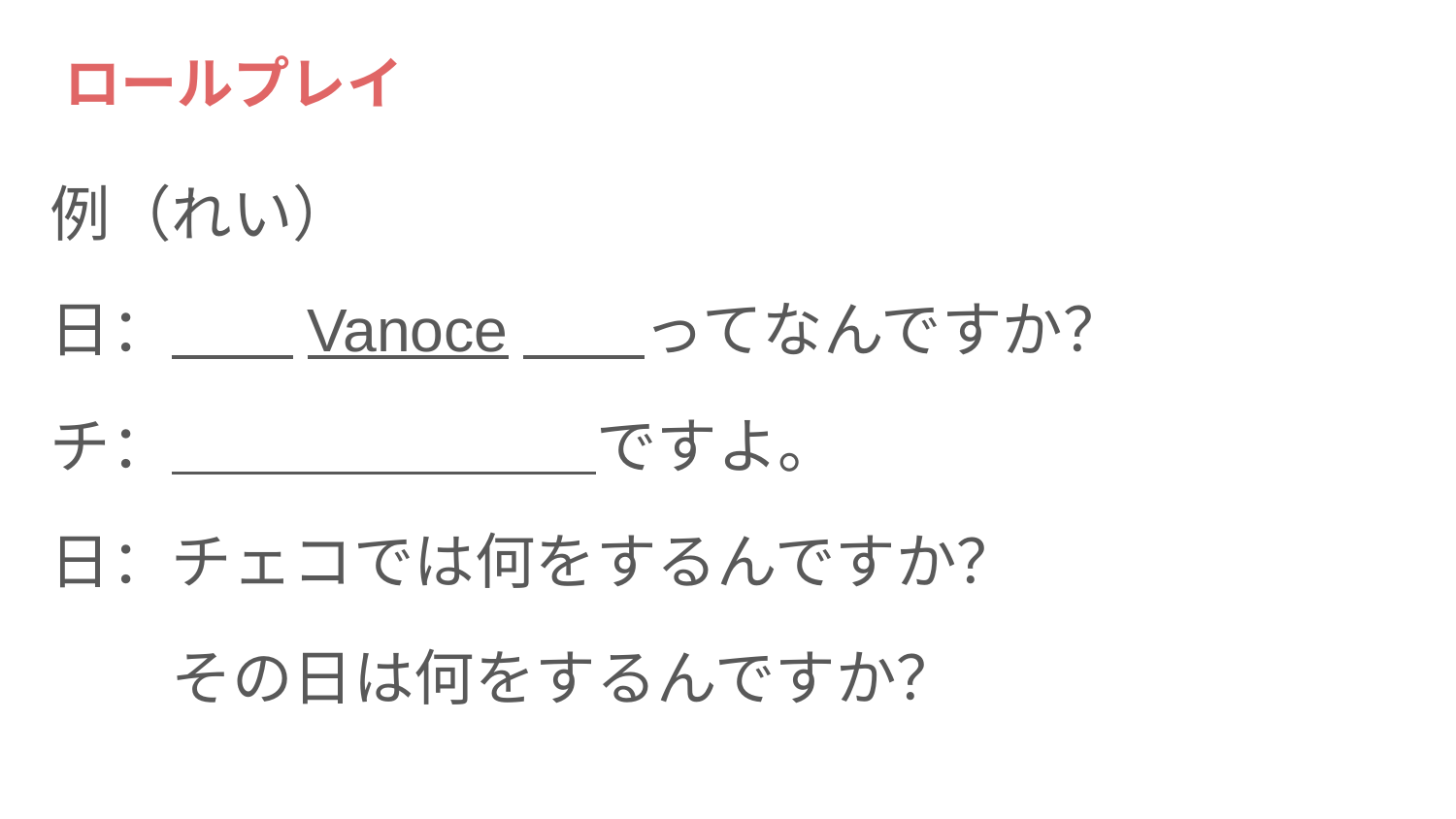

# ロールプレイ
例（れい）
日：　　Vanoce　　ってなんですか？
チ：　　　　　　　ですよ。
日：チェコでは何をするんですか？
　　その日は何をするんですか？